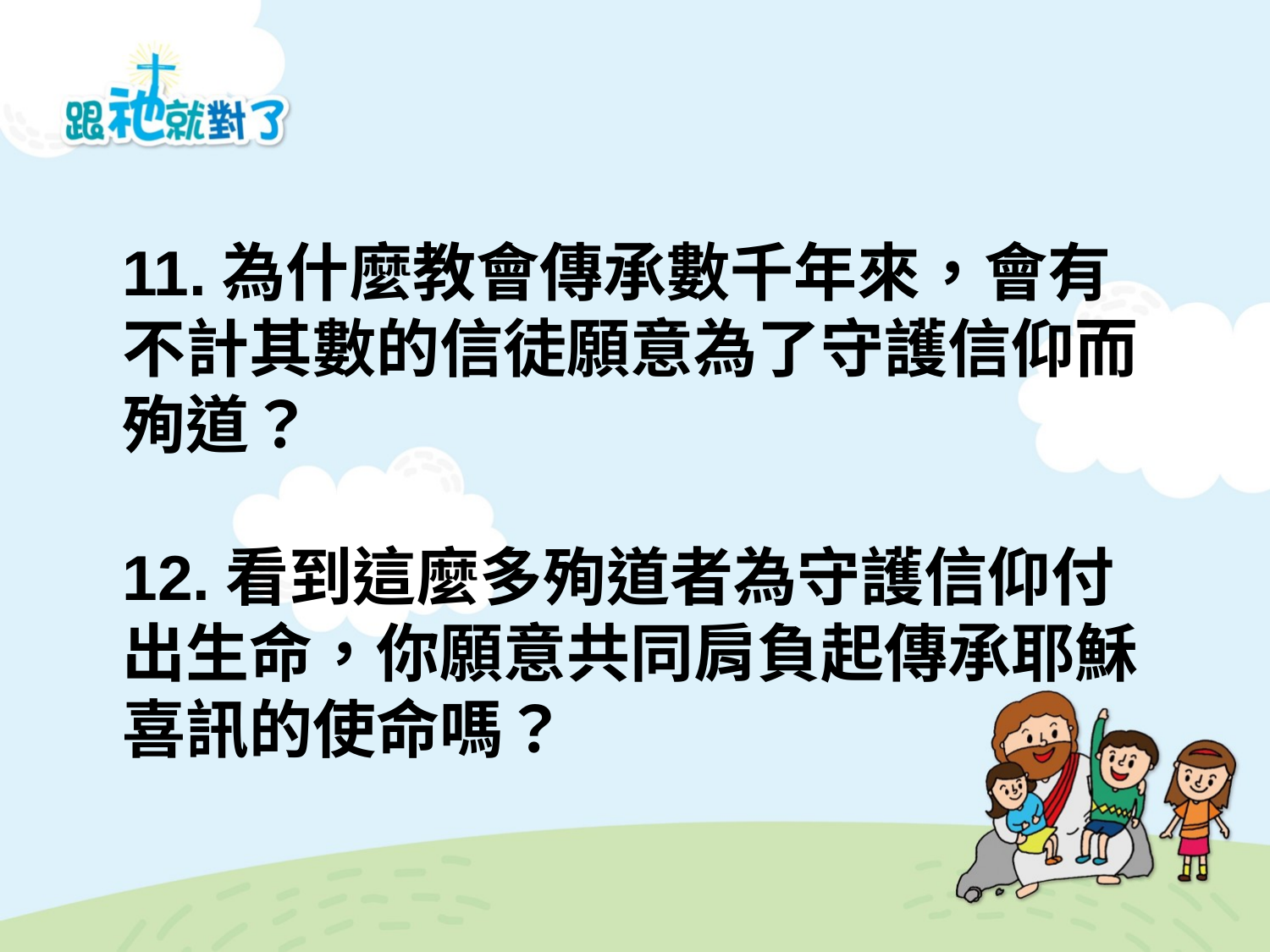

11.為什麼教會傳承數千年來，會有不計其數的信徒願意為了守護信仰而殉道？

12.看到這麼多殉道者為守護信仰付出生命，你願意共同肩負起傳承耶穌喜訊的使命嗎？